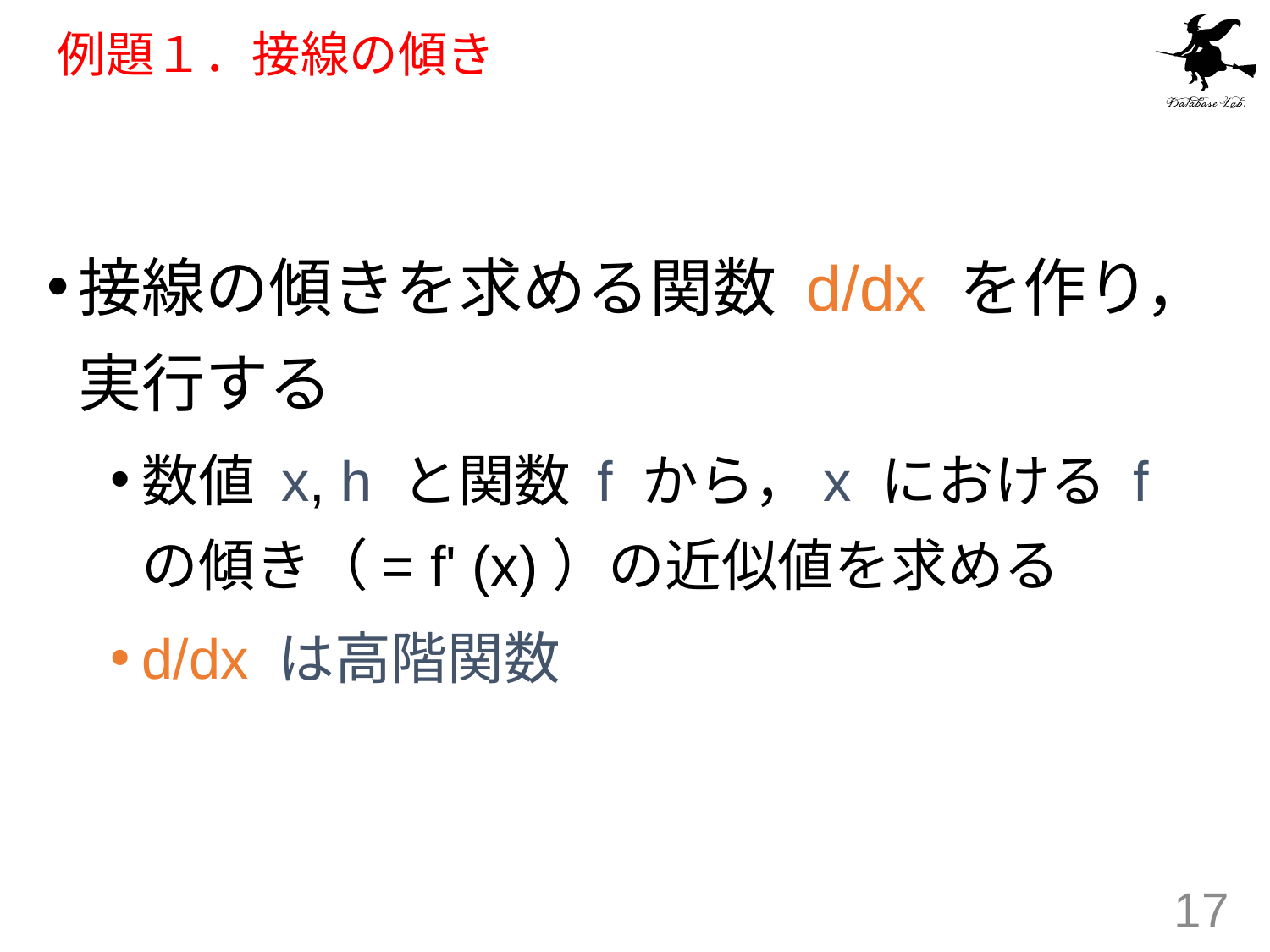

# 例題１．接線の傾き
接線の傾きを求める関数 d/dx を作り，実行する
数値 x, h と関数 f から，x における f の傾き（= f' (x)）の近似値を求める
d/dx は高階関数

17